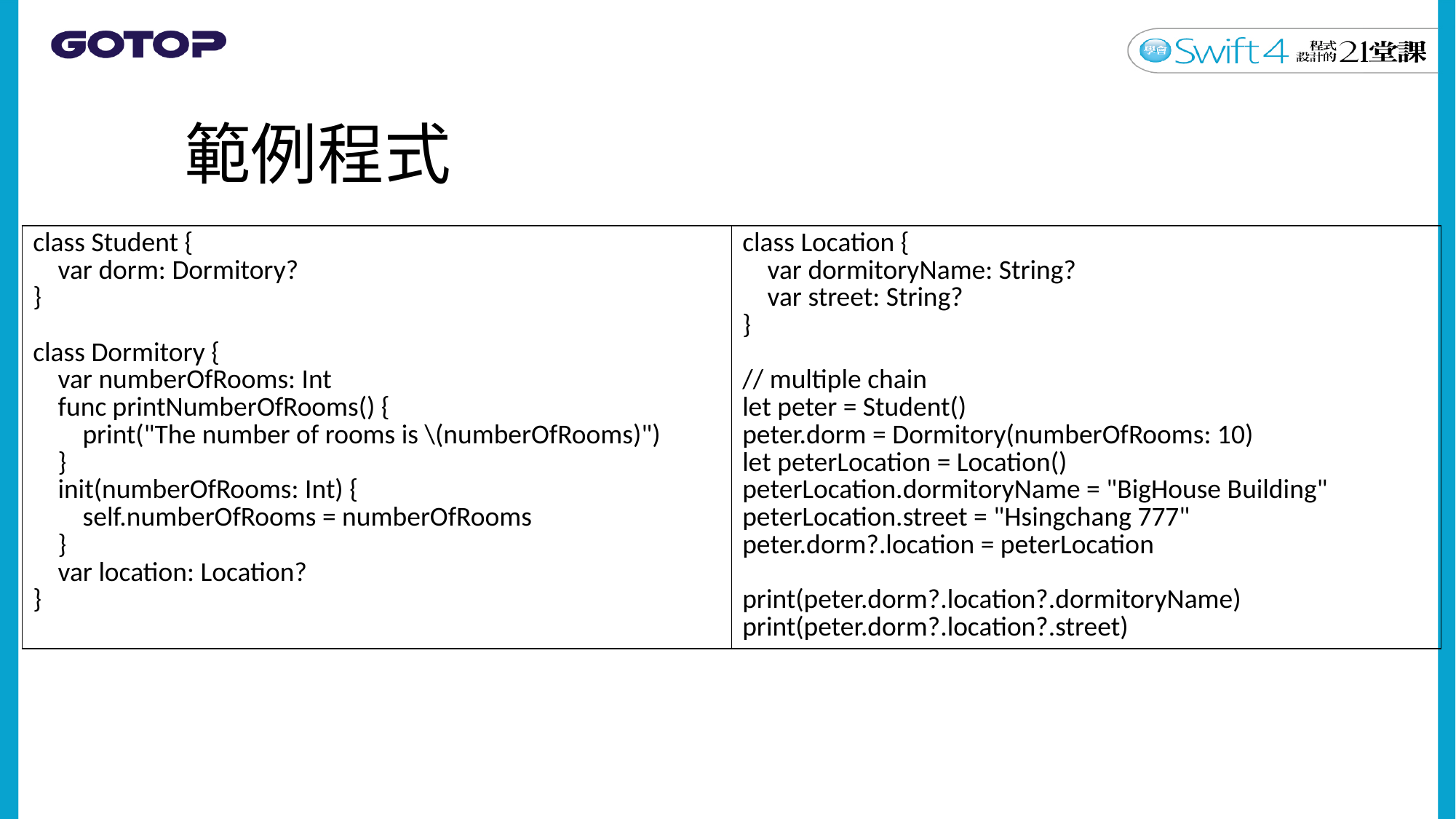

# 範例程式
| class Student { var dorm: Dormitory? } class Dormitory { var numberOfRooms: Int func printNumberOfRooms() { print("The number of rooms is \(numberOfRooms)") } init(numberOfRooms: Int) { self.numberOfRooms = numberOfRooms } var location: Location? } | class Location { var dormitoryName: String? var street: String? } // multiple chain let peter = Student() peter.dorm = Dormitory(numberOfRooms: 10) let peterLocation = Location() peterLocation.dormitoryName = "BigHouse Building" peterLocation.street = "Hsingchang 777" peter.dorm?.location = peterLocation print(peter.dorm?.location?.dormitoryName) print(peter.dorm?.location?.street) |
| --- | --- |